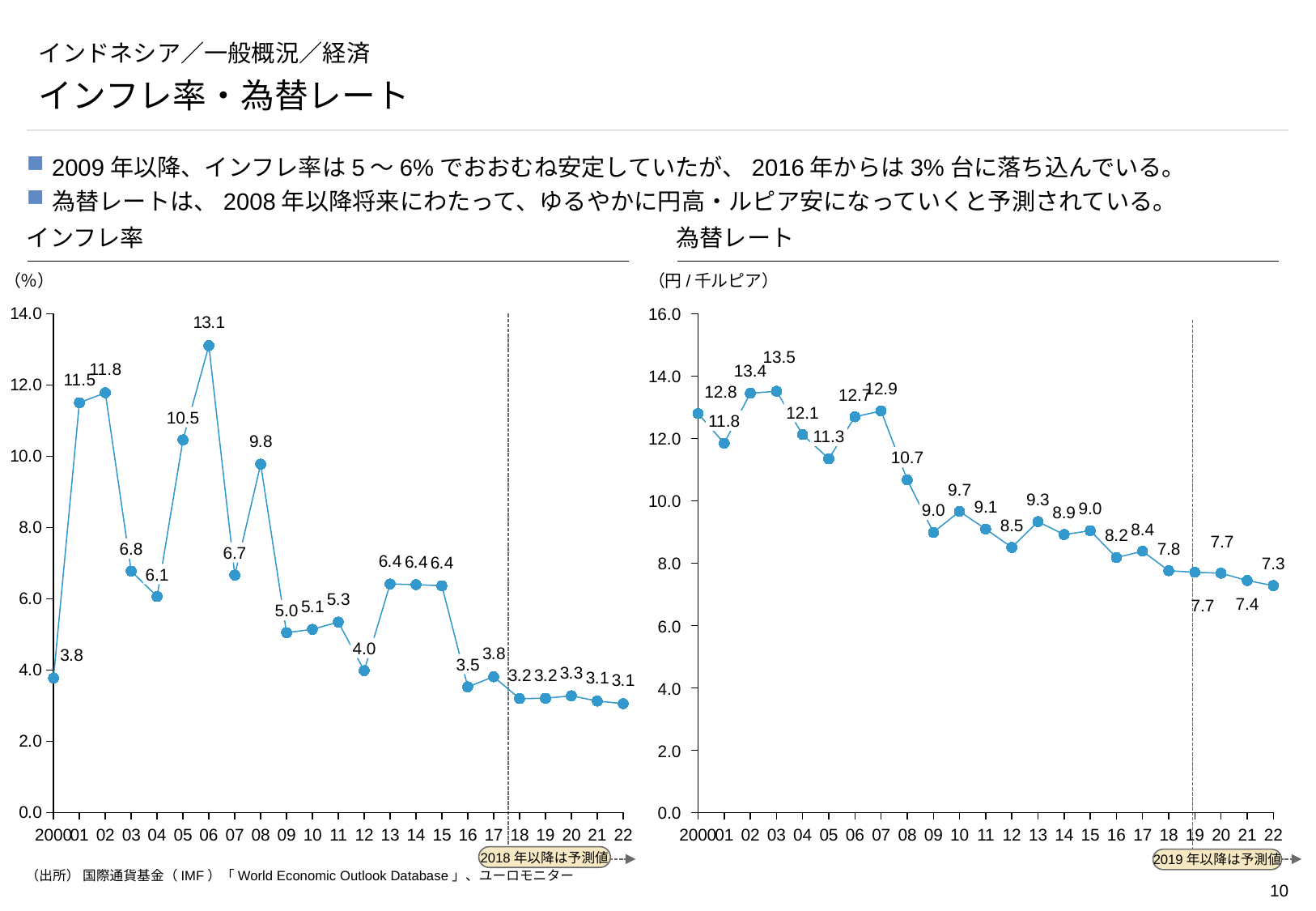

# インドネシア／一般概況／経済
インフレ率・為替レート
2009年以降、インフレ率は5～6%でおおむね安定していたが、2016年からは3%台に落ち込んでいる。
為替レートは、2008年以降将来にわたって、ゆるやかに円高・ルピア安になっていくと予測されている。
インフレ率
為替レート
（％）
（円/千ルピア）

### Chart

| Category |  |
|---|---|

### Chart

| Category |  |
|---|---|
16.0

2018年以降は予測値

2019年以降は予測値
13.5
13.4
14.0
12.9
12.8
12.7
12.1
10.5
11.8
11.3
12.0
10.7
9.7
9.3
10.0
9.1
9.0
9.0
8.9
8.5
8.4
8.2
7.7
7.8
6.8
6.7
7.3
8.0
6.1
7.4
7.7
5.0
6.0
4.0
3.5
4.0
2.0
0.0
2000
01
02
03
04
05
06
07
08
09
10
11
12
13
14
15
16
17
18
19
20
21
22
2000
01
02
03
04
05
06
07
08
09
10
11
12
13
14
15
16
17
18
19
20
21
22
（出所） 国際通貨基金（IMF）「World Economic Outlook Database」、ユーロモニター